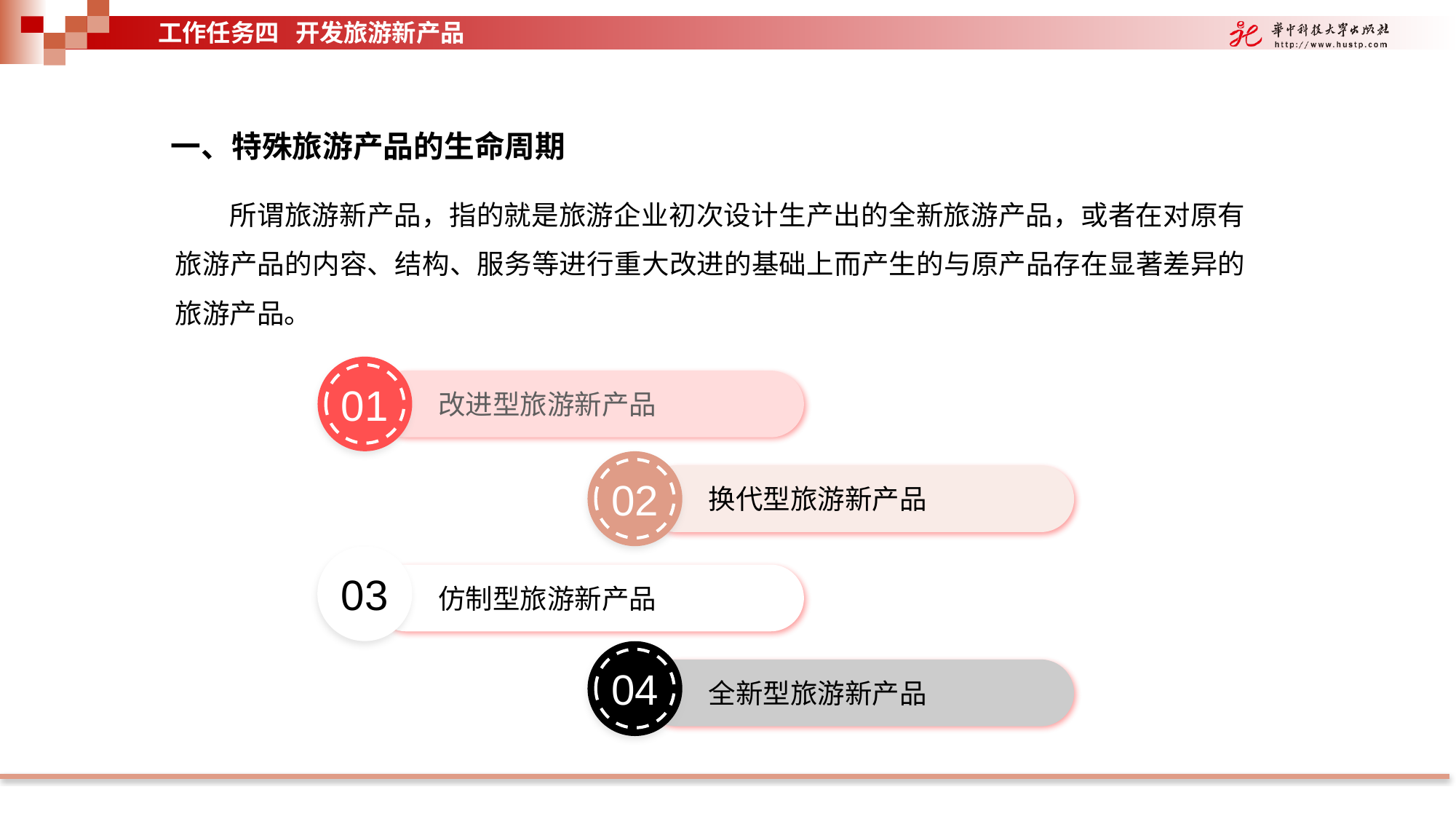

工作任务四   开发旅游新产品
一、特殊旅游产品的生命周期
所谓旅游新产品，指的就是旅游企业初次设计生产出的全新旅游产品，或者在对原有旅游产品的内容、结构、服务等进行重大改进的基础上而产生的与原产品存在显著差异的旅游产品。

01
改进型旅游新产品

02
换代型旅游新产品

03
仿制型旅游新产品

04
全新型旅游新产品